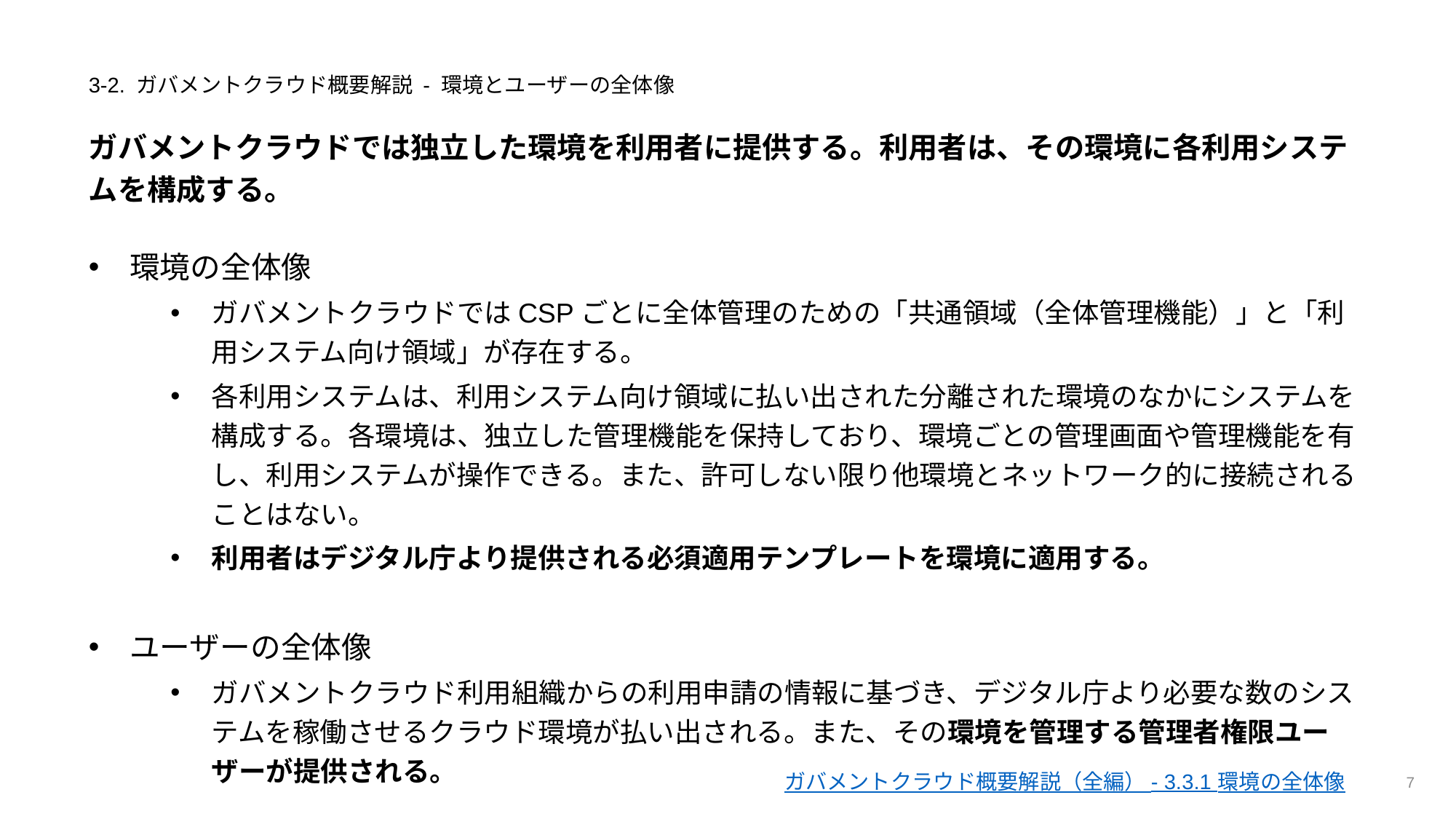

# 3-2. ガバメントクラウド概要解説 - 環境とユーザーの全体像
ガバメントクラウドでは独立した環境を利用者に提供する。利用者は、その環境に各利用システムを構成する。
環境の全体像
ガバメントクラウドではCSPごとに全体管理のための「共通領域（全体管理機能）」と「利用システム向け領域」が存在する。
各利用システムは、利用システム向け領域に払い出された分離された環境のなかにシステムを構成する。各環境は、独立した管理機能を保持しており、環境ごとの管理画面や管理機能を有し、利用システムが操作できる。また、許可しない限り他環境とネットワーク的に接続されることはない。
利用者はデジタル庁より提供される必須適用テンプレートを環境に適用する。

ユーザーの全体像
ガバメントクラウド利用組織からの利用申請の情報に基づき、デジタル庁より必要な数のシステムを稼働させるクラウド環境が払い出される。また、その環境を管理する管理者権限ユーザーが提供される。
7
ガバメントクラウド概要解説（全編） - 3.3.1 環境の全体像